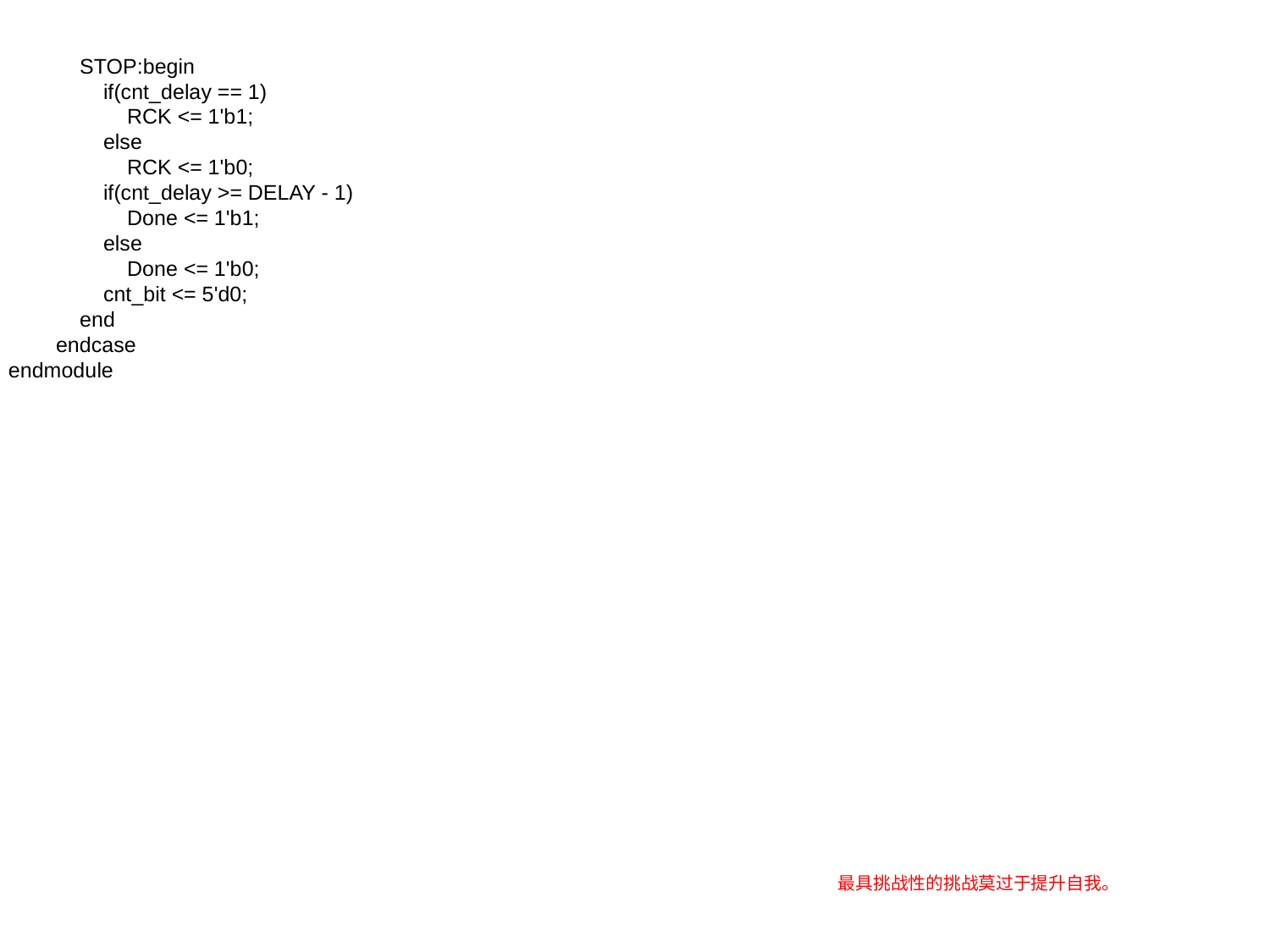

STOP:begin
                if(cnt_delay == 1)
                    RCK <= 1'b1;
                else
                    RCK <= 1'b0;
                if(cnt_delay >= DELAY - 1)
                    Done <= 1'b1;
                else
                    Done <= 1'b0;
                cnt_bit <= 5'd0;
            end
        endcase
endmodule
最具挑战性的挑战莫过于提升自我。